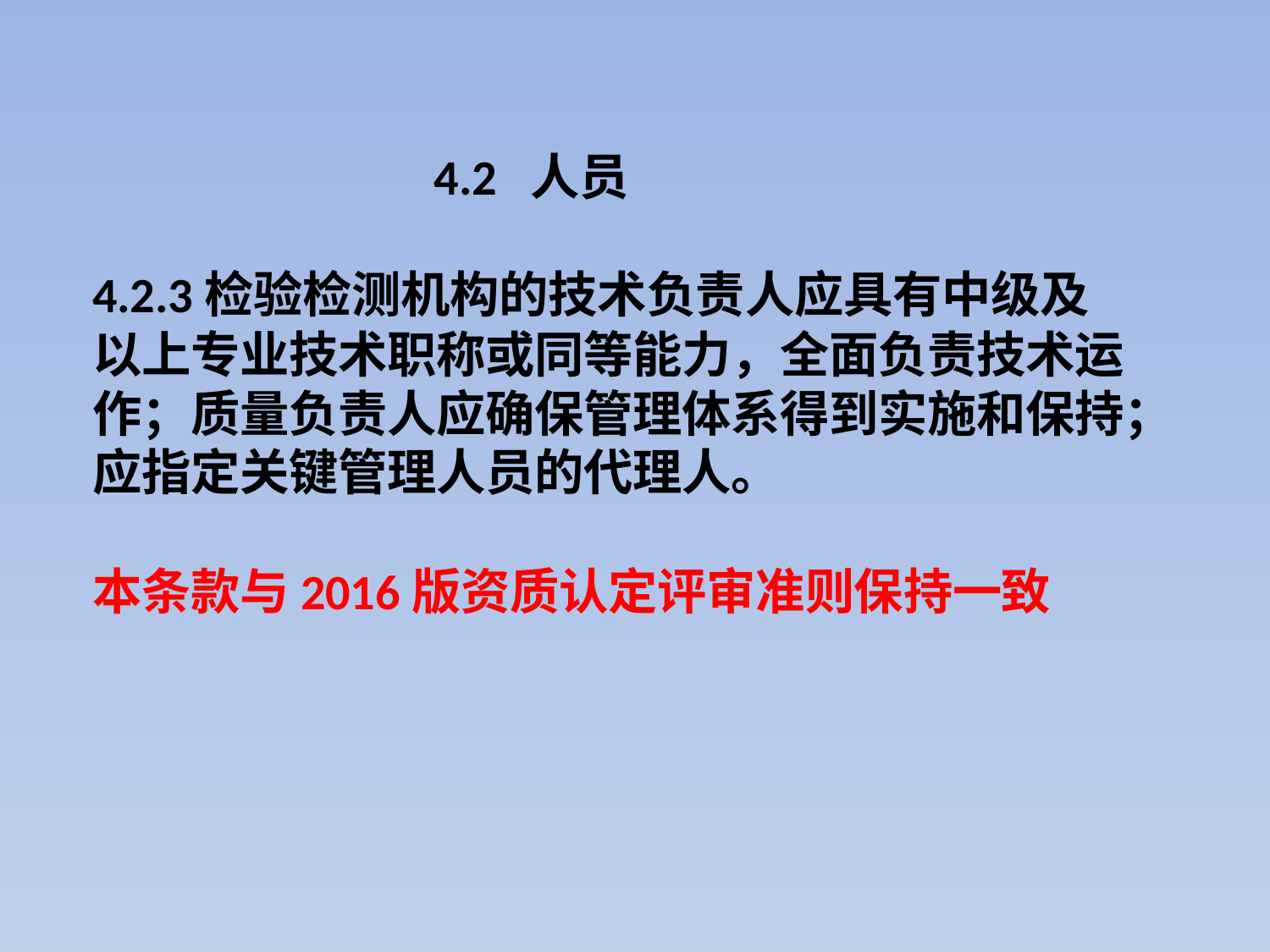

4.2  人员

4.2.3检验检测机构的技术负责人应具有中级及以上专业技术职称或同等能力，全面负责技术运作；质量负责人应确保管理体系得到实施和保持；应指定关键管理人员的代理人。

本条款与2016版资质认定评审准则保持一致